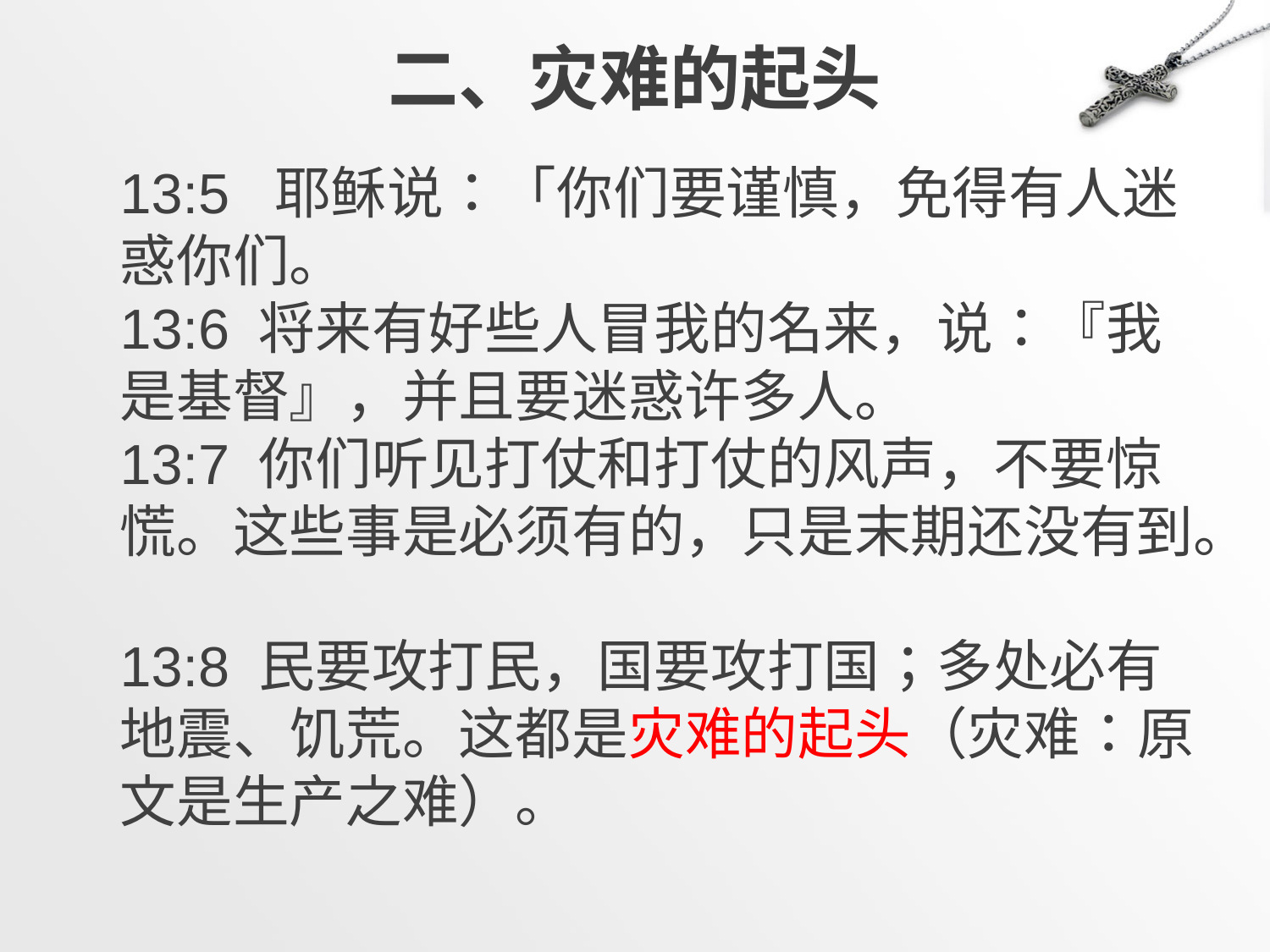

# 二、灾难的起头
13:5  耶稣说：「你们要谨慎，免得有人迷惑你们。
13:6 将来有好些人冒我的名来，说：『我是基督』，并且要迷惑许多人。
13:7 你们听见打仗和打仗的风声，不要惊慌。这些事是必须有的，只是末期还没有到。
13:8 民要攻打民，国要攻打国；多处必有地震、饥荒。这都是灾难的起头（灾难：原文是生产之难）。